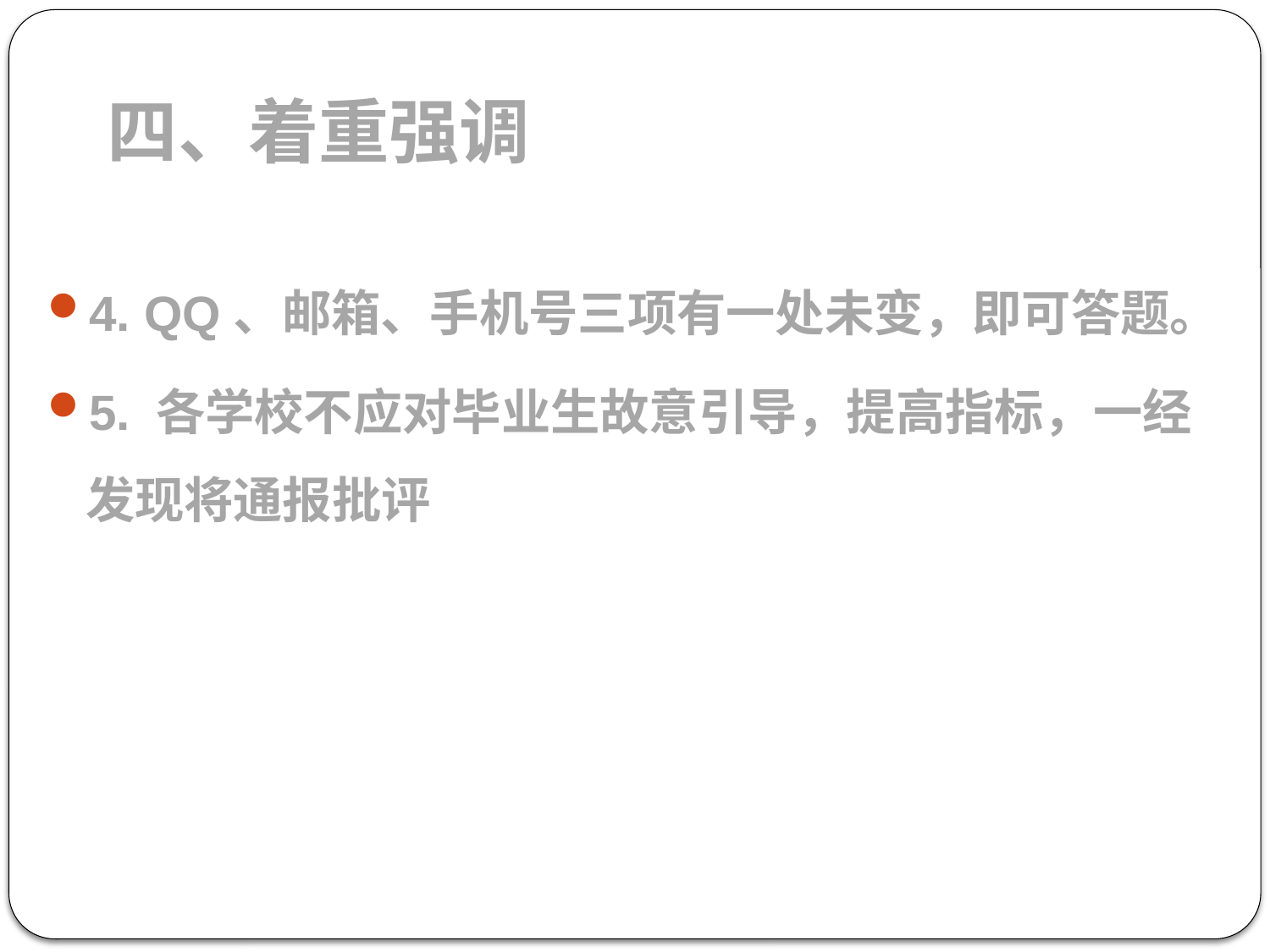

# 四、着重强调
4. QQ、邮箱、手机号三项有一处未变，即可答题。
5. 各学校不应对毕业生故意引导，提高指标，一经发现将通报批评